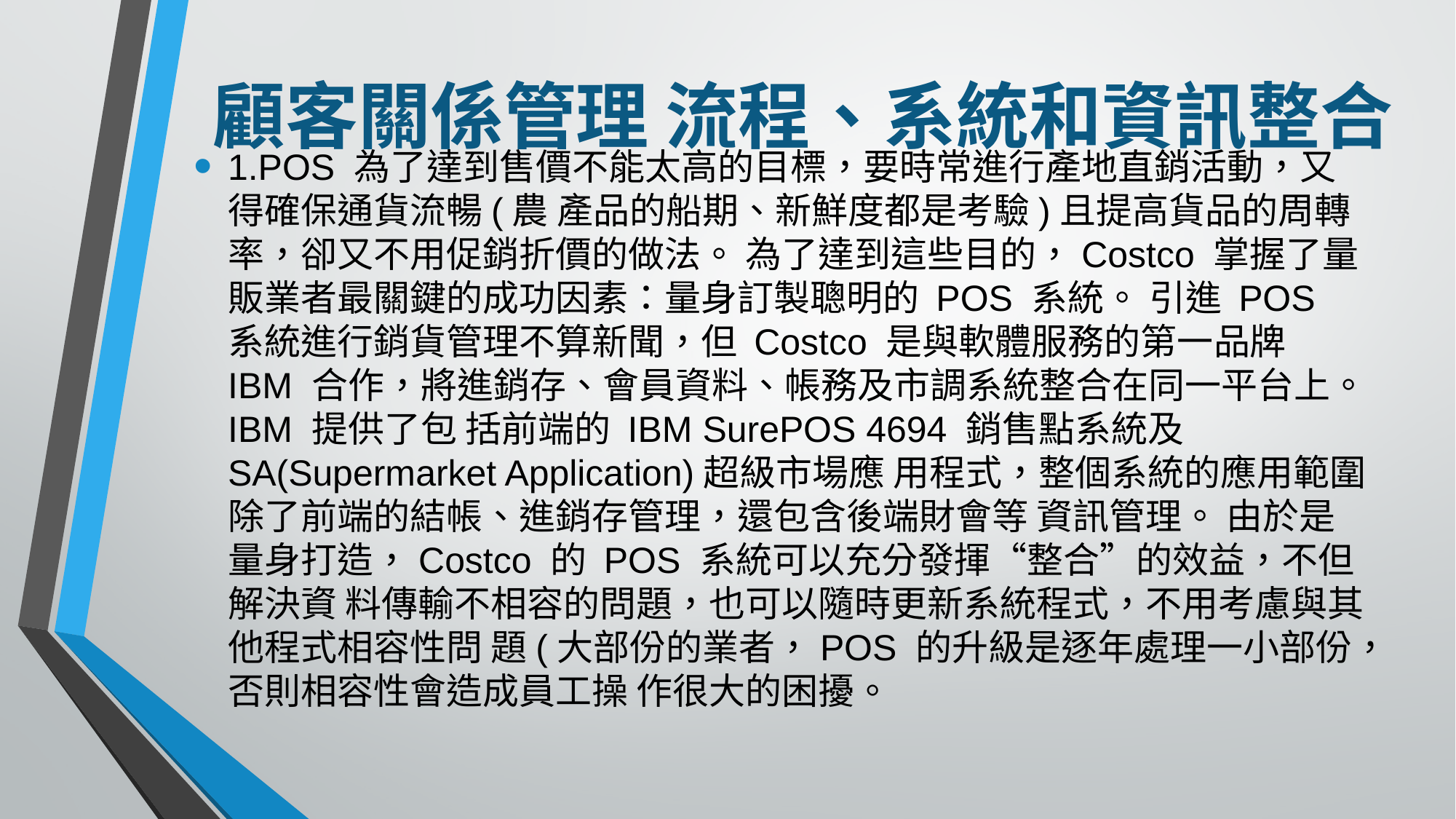

# 顧客關係管理 流程、系統和資訊整合
1.POS 為了達到售價不能太高的目標，要時常進行產地直銷活動，又得確保通貨流暢(農 產品的船期、新鮮度都是考驗)且提高貨品的周轉率，卻又不用促銷折價的做法。 為了達到這些目的，Costco 掌握了量販業者最關鍵的成功因素：量身訂製聰明的 POS 系統。 引進 POS 系統進行銷貨管理不算新聞，但 Costco 是與軟體服務的第一品牌 IBM 合作，將進銷存、會員資料、帳務及市調系統整合在同一平台上。IBM 提供了包 括前端的 IBM SurePOS 4694 銷售點系統及 SA(Supermarket Application)超級市場應 用程式，整個系統的應用範圍除了前端的結帳、進銷存管理，還包含後端財會等 資訊管理。 由於是量身打造，Costco 的 POS 系統可以充分發揮“整合”的效益，不但解決資 料傳輸不相容的問題，也可以隨時更新系統程式，不用考慮與其他程式相容性問 題(大部份的業者，POS 的升級是逐年處理一小部份，否則相容性會造成員工操 作很大的困擾。